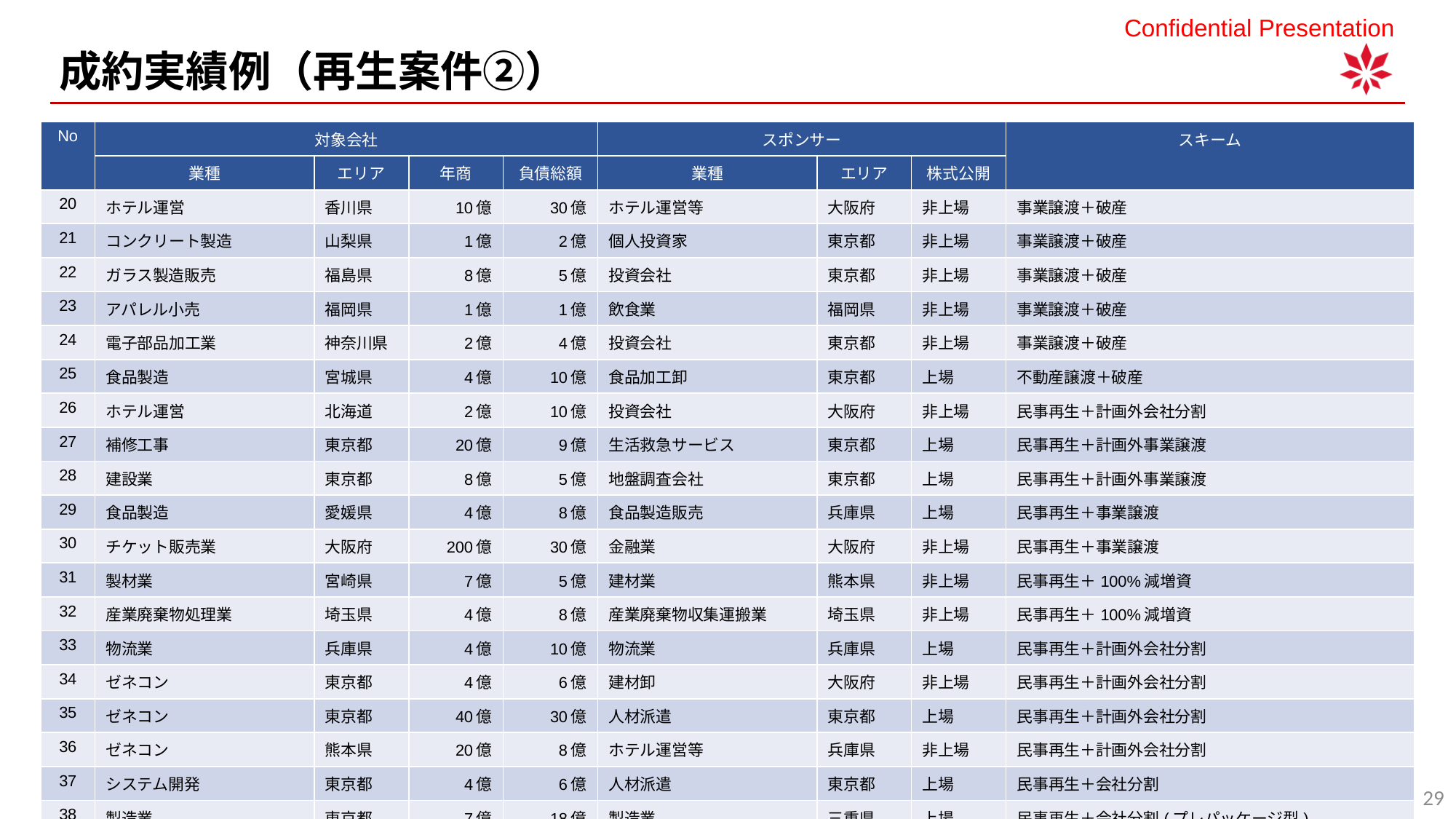

成約実績例（再生案件②）
| No | 対象会社 |  |  |  | スポンサー |  |  | スキーム |
| --- | --- | --- | --- | --- | --- | --- | --- | --- |
|  | 業種 | エリア | 年商 | 負債総額 | 業種 | エリア | 株式公開 |  |
| 20 | ホテル運営 | 香川県 | 10億 | 30億 | ホテル運営等 | 大阪府 | 非上場 | 事業譲渡＋破産 |
| 21 | コンクリート製造 | 山梨県 | 1億 | 2億 | 個人投資家 | 東京都 | 非上場 | 事業譲渡＋破産 |
| 22 | ガラス製造販売 | 福島県 | 8億 | 5億 | 投資会社 | 東京都 | 非上場 | 事業譲渡＋破産 |
| 23 | アパレル小売 | 福岡県 | 1億 | 1億 | 飲食業 | 福岡県 | 非上場 | 事業譲渡＋破産 |
| 24 | 電子部品加工業 | 神奈川県 | 2億 | 4億 | 投資会社 | 東京都 | 非上場 | 事業譲渡＋破産 |
| 25 | 食品製造 | 宮城県 | 4億 | 10億 | 食品加工卸 | 東京都 | 上場 | 不動産譲渡＋破産 |
| 26 | ホテル運営 | 北海道 | 2億 | 10億 | 投資会社 | 大阪府 | 非上場 | 民事再生＋計画外会社分割 |
| 27 | 補修工事 | 東京都 | 20億 | 9億 | 生活救急サービス | 東京都 | 上場 | 民事再生＋計画外事業譲渡 |
| 28 | 建設業 | 東京都 | 8億 | 5億 | 地盤調査会社 | 東京都 | 上場 | 民事再生＋計画外事業譲渡 |
| 29 | 食品製造 | 愛媛県 | 4億 | 8億 | 食品製造販売 | 兵庫県 | 上場 | 民事再生＋事業譲渡 |
| 30 | チケット販売業 | 大阪府 | 200億 | 30億 | 金融業 | 大阪府 | 非上場 | 民事再生＋事業譲渡 |
| 31 | 製材業 | 宮崎県 | 7億 | 5億 | 建材業 | 熊本県 | 非上場 | 民事再生＋100%減増資 |
| 32 | 産業廃棄物処理業 | 埼玉県 | 4億 | 8億 | 産業廃棄物収集運搬業 | 埼玉県 | 非上場 | 民事再生＋100%減増資 |
| 33 | 物流業 | 兵庫県 | 4億 | 10億 | 物流業 | 兵庫県 | 上場 | 民事再生＋計画外会社分割 |
| 34 | ゼネコン | 東京都 | 4億 | 6億 | 建材卸 | 大阪府 | 非上場 | 民事再生＋計画外会社分割 |
| 35 | ゼネコン | 東京都 | 40億 | 30億 | 人材派遣 | 東京都 | 上場 | 民事再生＋計画外会社分割 |
| 36 | ゼネコン | 熊本県 | 20億 | 8億 | ホテル運営等 | 兵庫県 | 非上場 | 民事再生＋計画外会社分割 |
| 37 | システム開発 | 東京都 | 4億 | 6億 | 人材派遣 | 東京都 | 上場 | 民事再生＋会社分割 |
| 38 | 製造業 | 東京都 | 7億 | 18億 | 製造業 | 三重県 | 上場 | 民事再生＋会社分割(プレパッケージ型) |
| 39 | 一般廃棄物処理業 | 埼玉県 | 2億 | 30億 | 現経営陣及び個人投資家 | 埼玉県 | 非上場 | 民事再生＋計画外事業譲渡(プレパッケージ型)＋MBO |
| 40 | 温泉旅館業 | 神奈川県 | 4億 | 4億 | 旅館ホテル運営 | 東京都 | 非上場 | 民事再生＋計画内事業譲渡 |
29